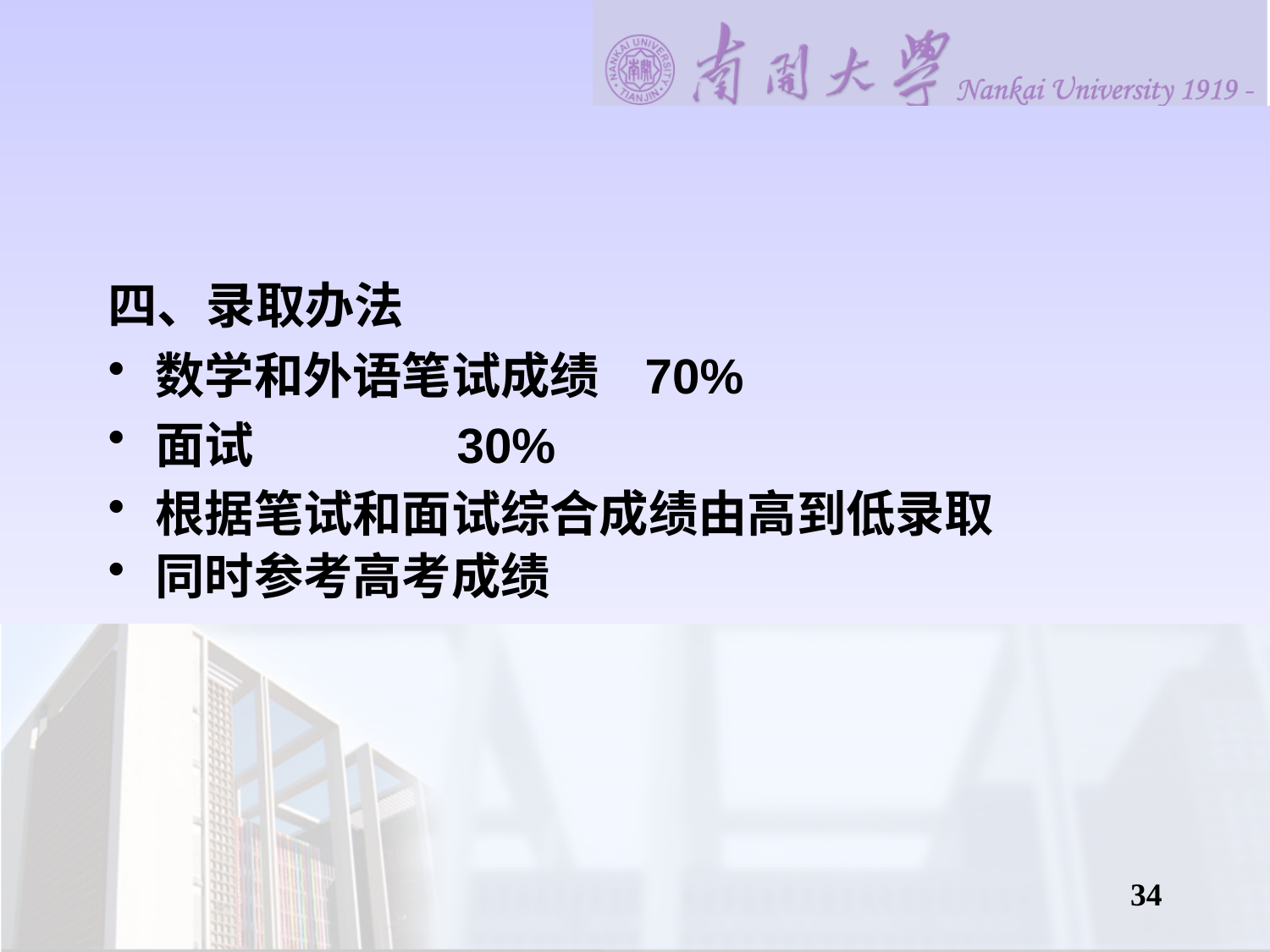

#
四、录取办法
数学和外语笔试成绩   70%
面试                 30%
根据笔试和面试综合成绩由高到低录取
同时参考高考成绩

34